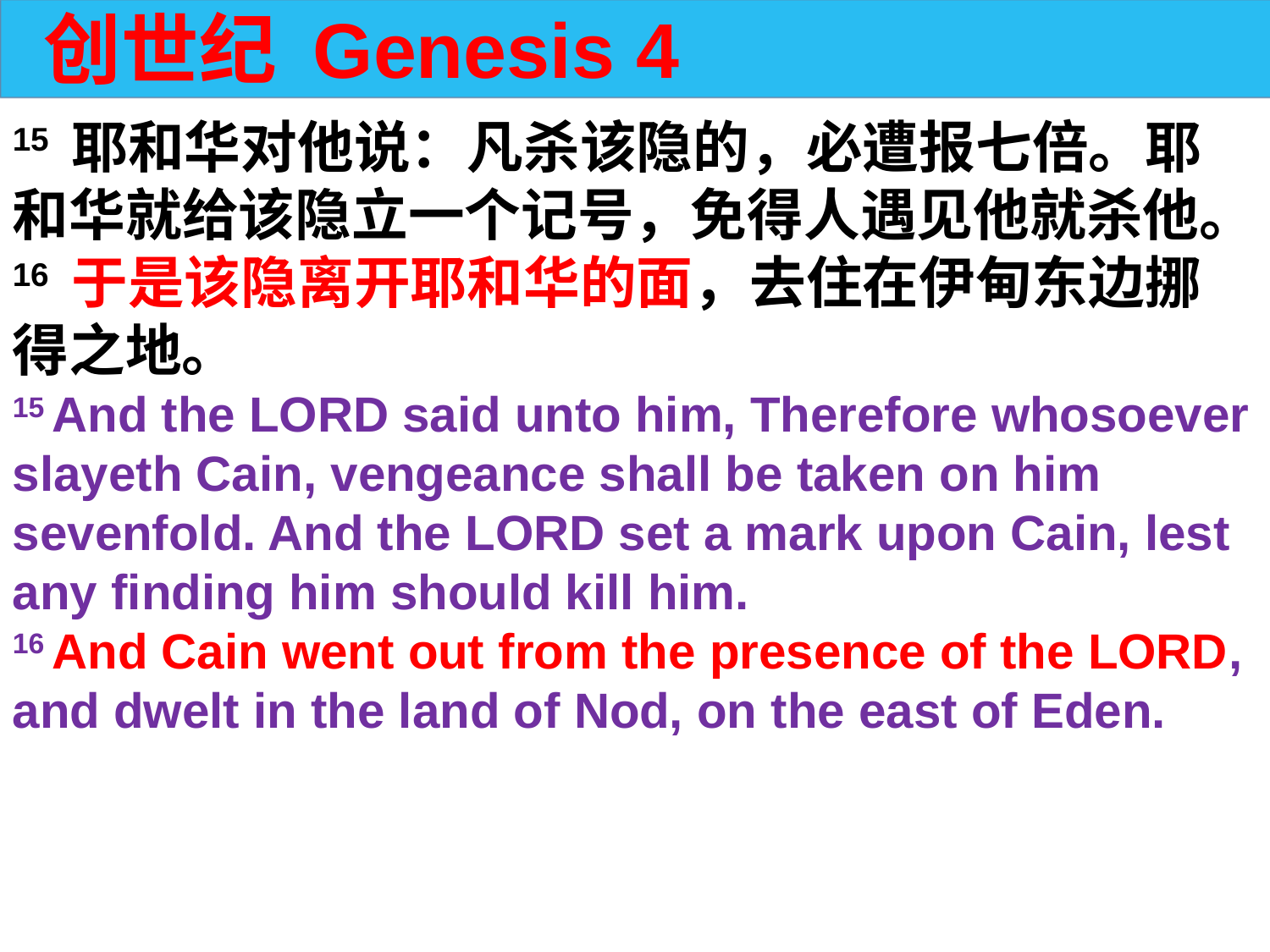

创世纪 Genesis 4
15 耶和华对他说：凡杀该隐的，必遭报七倍。耶和华就给该隐立一个记号，免得人遇见他就杀他。
16 于是该隐离开耶和华的面，去住在伊甸东边挪得之地。
15 And the LORD said unto him, Therefore whosoever slayeth Cain, vengeance shall be taken on him sevenfold. And the LORD set a mark upon Cain, lest any finding him should kill him.
16 And Cain went out from the presence of the LORD, and dwelt in the land of Nod, on the east of Eden.